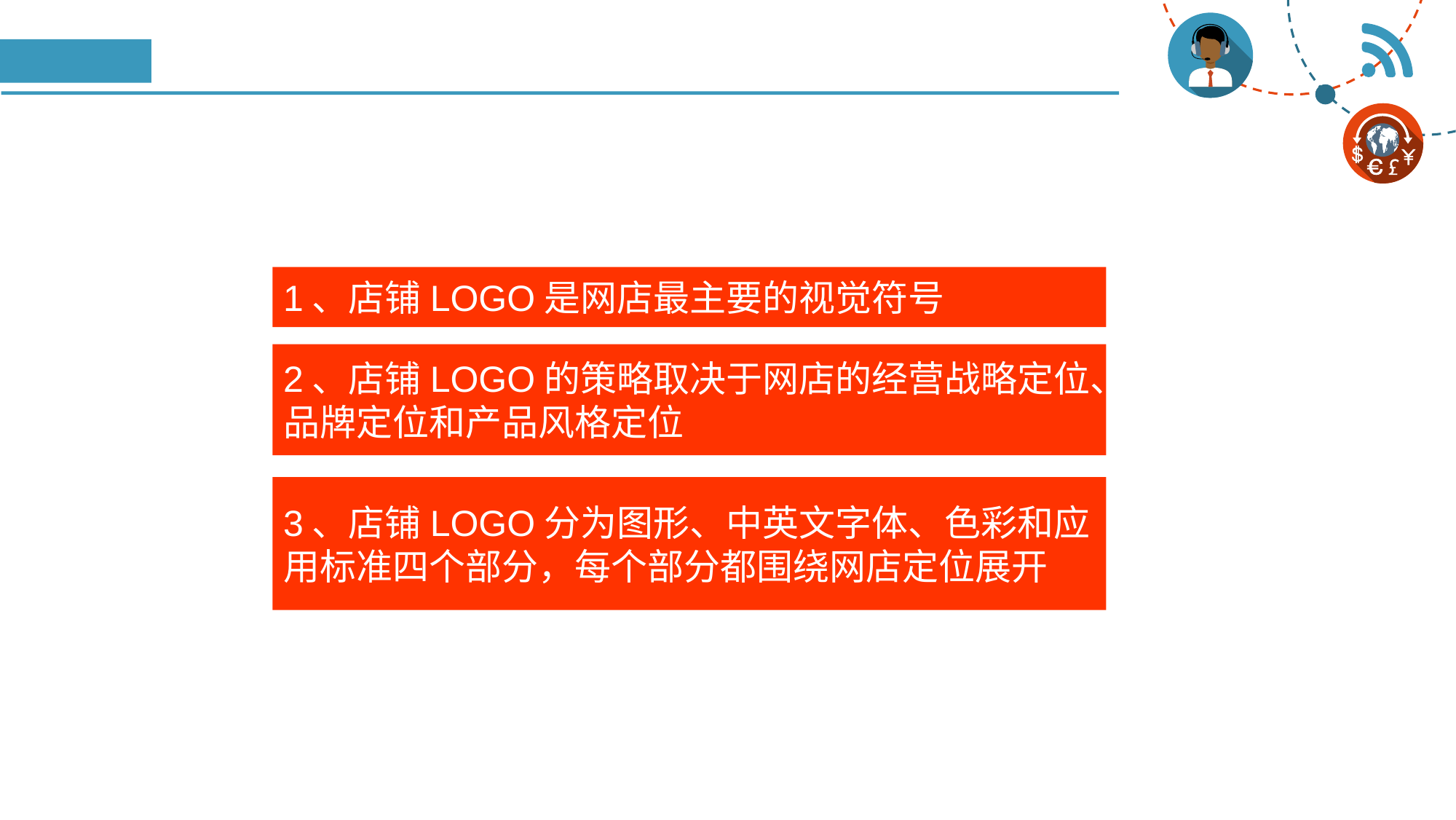

1、店铺LOGO是网店最主要的视觉符号
2、店铺LOGO的策略取决于网店的经营战略定位、品牌定位和产品风格定位
3、店铺LOGO分为图形、中英文字体、色彩和应用标准四个部分，每个部分都围绕网店定位展开